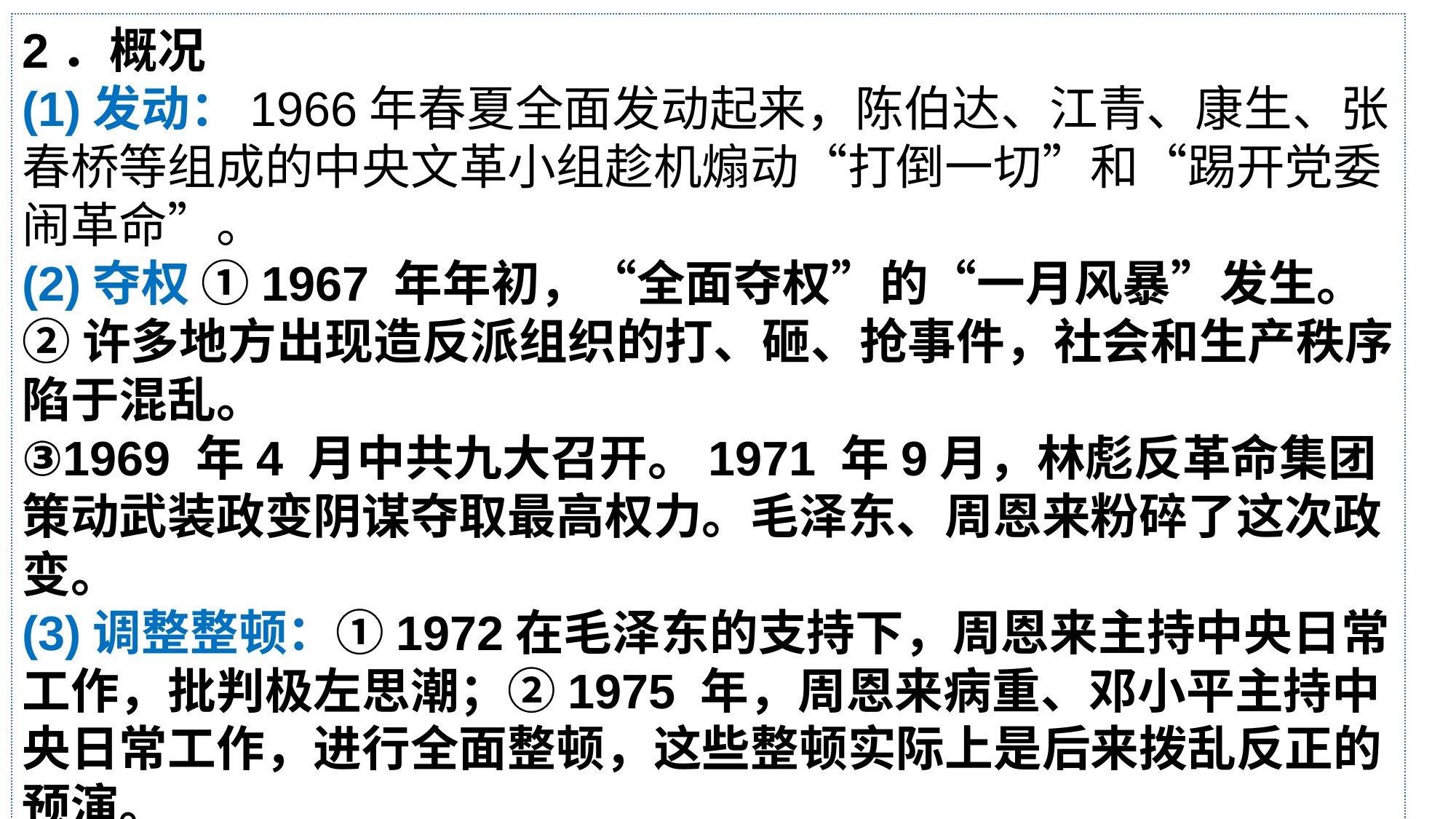

2．概况
(1)发动：1966年春夏全面发动起来，陈伯达、江青、康生、张春桥等组成的中央文革小组趁机煽动“打倒一切”和“踢开党委闹革命”。
(2)夺权 ①1967 年年初，“全面夺权”的“一月风暴”发生。
②许多地方出现造反派组织的打、砸、抢事件，社会和生产秩序陷于混乱。
③1969 年4 月中共九大召开。1971 年9月，林彪反革命集团策动武装政变阴谋夺取最高权力。毛泽东、周恩来粉碎了这次政变。
(3)调整整顿：①1972在毛泽东的支持下，周恩来主持中央日常工作，批判极左思潮；②1975 年，周恩来病重、邓小平主持中央日常工作，进行全面整顿，这些整顿实际上是后来拨乱反正的预演。